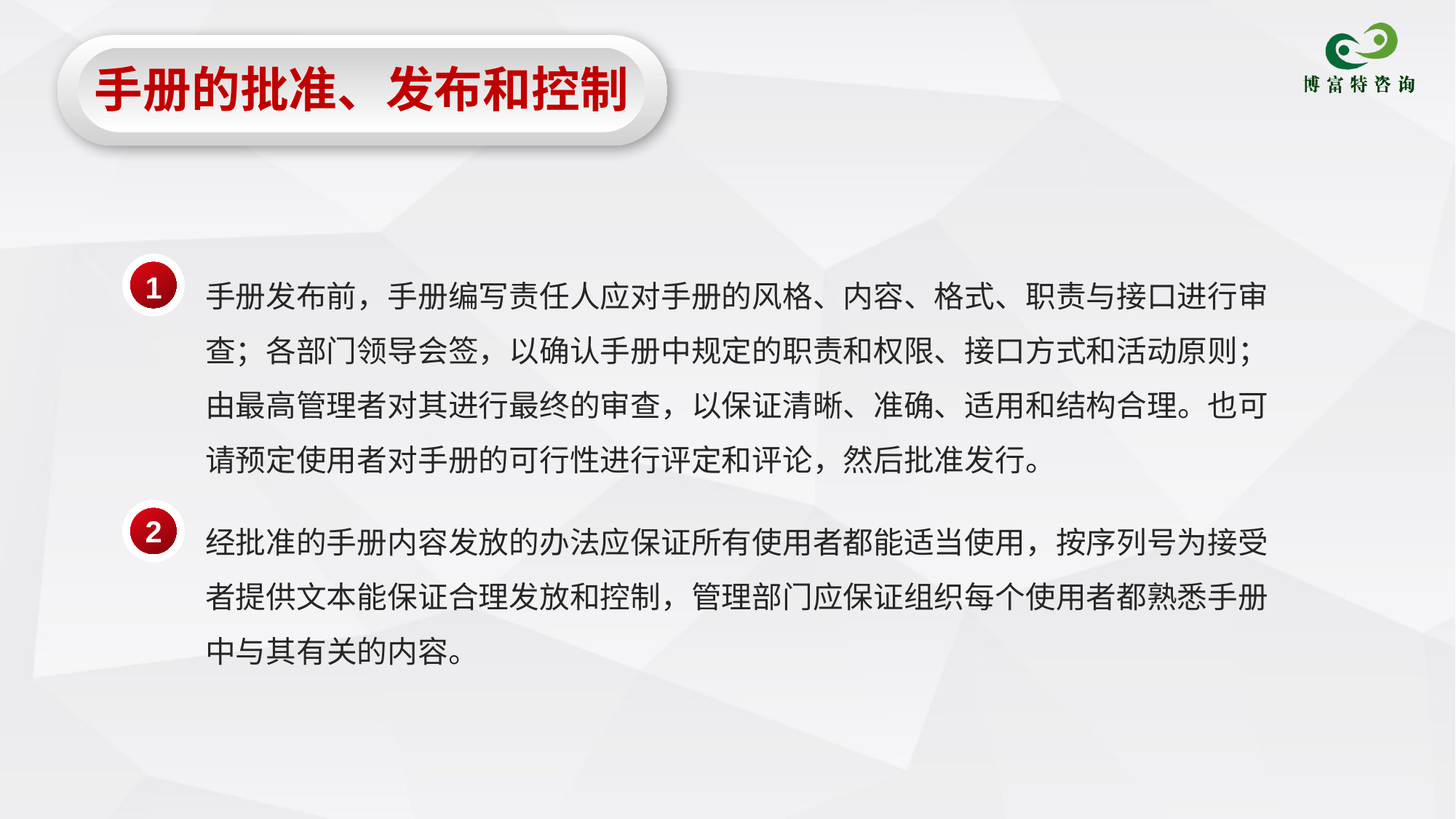

手册的批准、发布和控制
手册发布前，手册编写责任人应对手册的风格、内容、格式、职责与接口进行审查；各部门领导会签，以确认手册中规定的职责和权限、接口方式和活动原则；由最高管理者对其进行最终的审查，以保证清晰、准确、适用和结构合理。也可请预定使用者对手册的可行性进行评定和评论，然后批准发行。

1

经批准的手册内容发放的办法应保证所有使用者都能适当使用，按序列号为接受者提供文本能保证合理发放和控制，管理部门应保证组织每个使用者都熟悉手册中与其有关的内容。
2